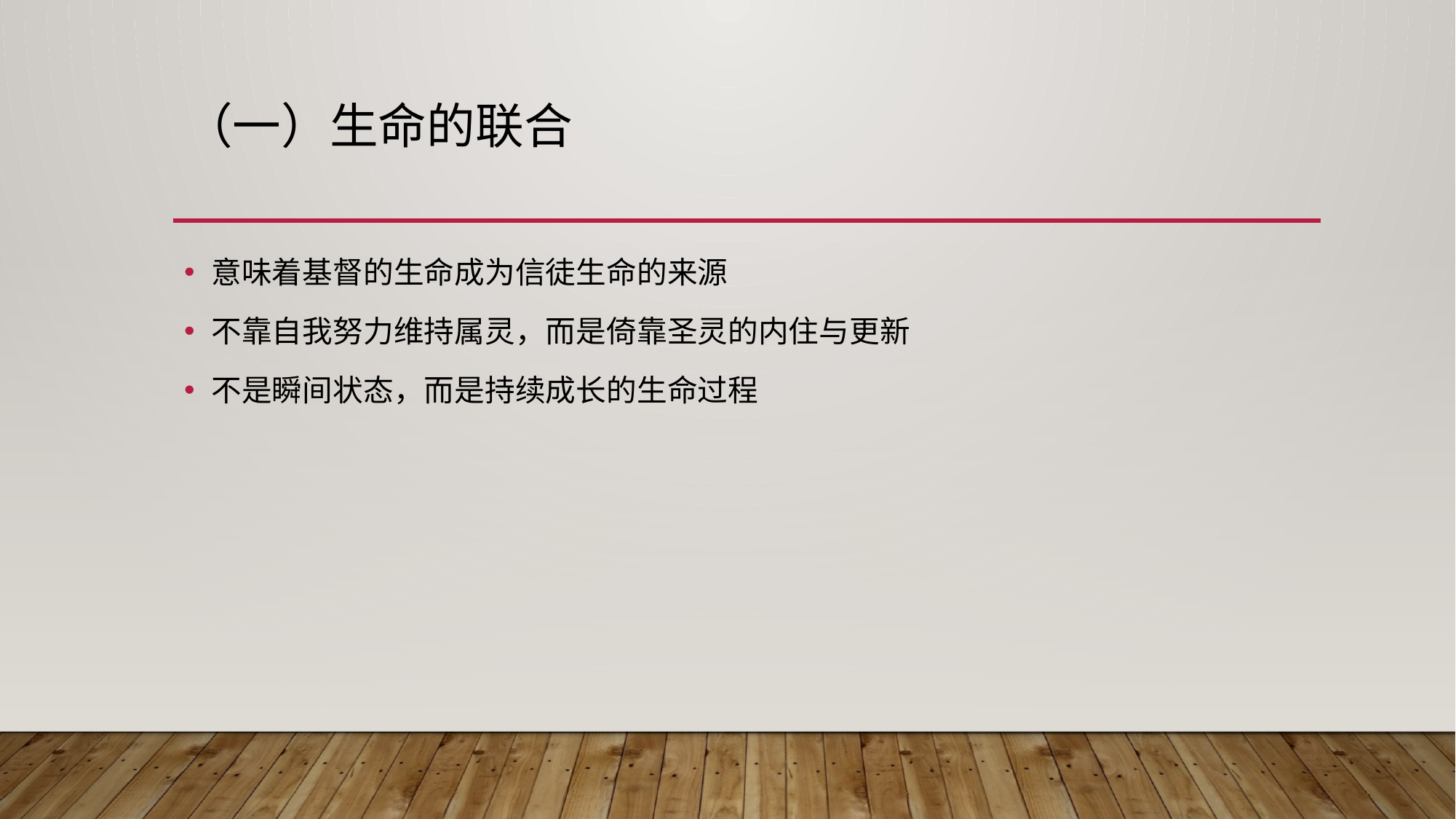

# （一）生命的联合
意味着基督的生命成为信徒生命的来源
不靠自我努力维持属灵，而是倚靠圣灵的内住与更新
不是瞬间状态，而是持续成长的生命过程